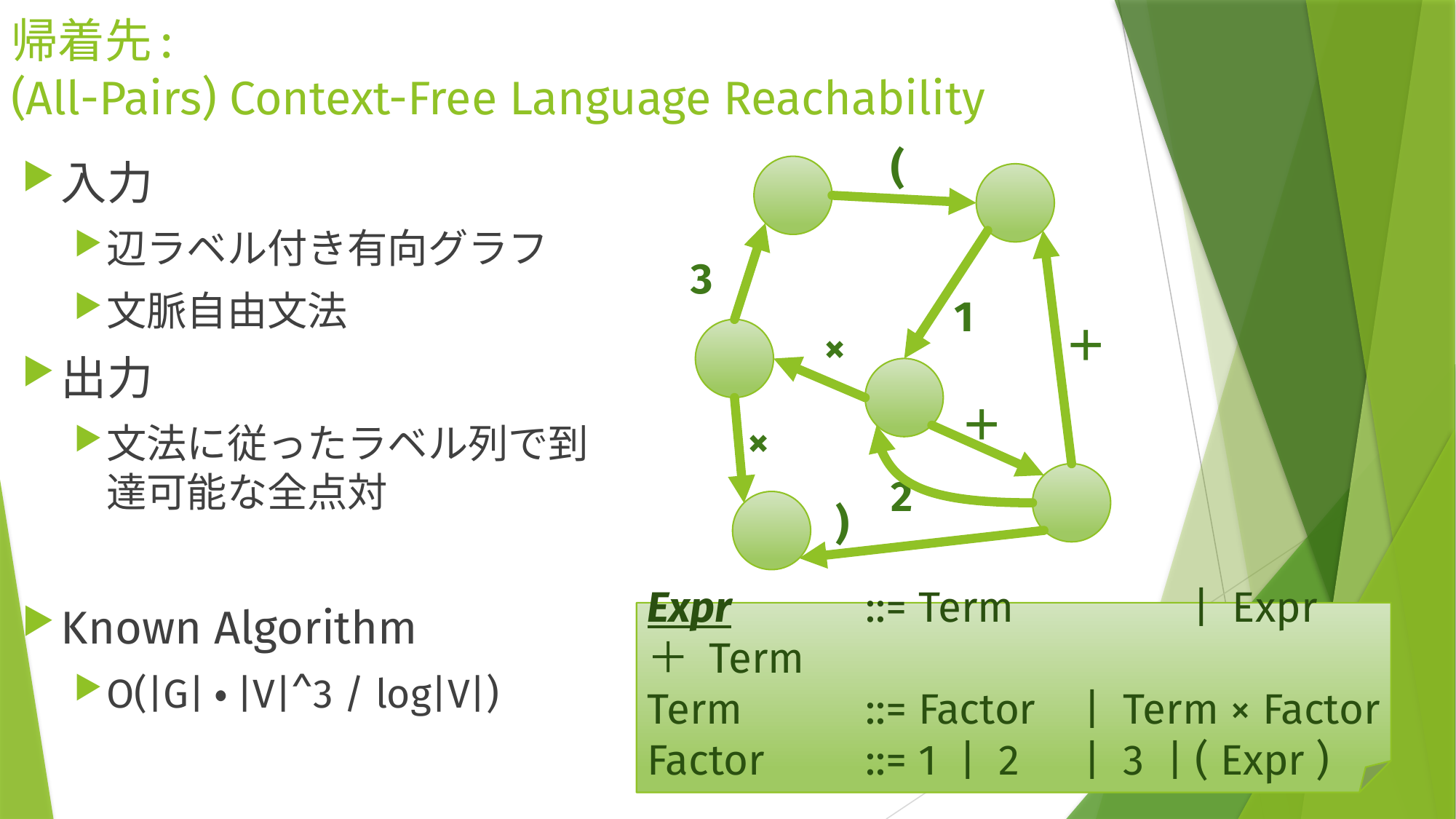

# 帰着先: (All-Pairs) Context-Free Language Reachability
(
入力
辺ラベル付き有向グラフ
文脈自由文法
出力
文法に従ったラベル列で到達可能な全点対

Known Algorithm
O(|G|・|V|^3 / log|V|)

3
1
＋
×

＋
×
2

)

Expr		::= Term		|  Expr ＋ Term
Term		::= Factor	|  Term × Factor
Factor	::= 1  |  2 	|  3  | ( Expr )